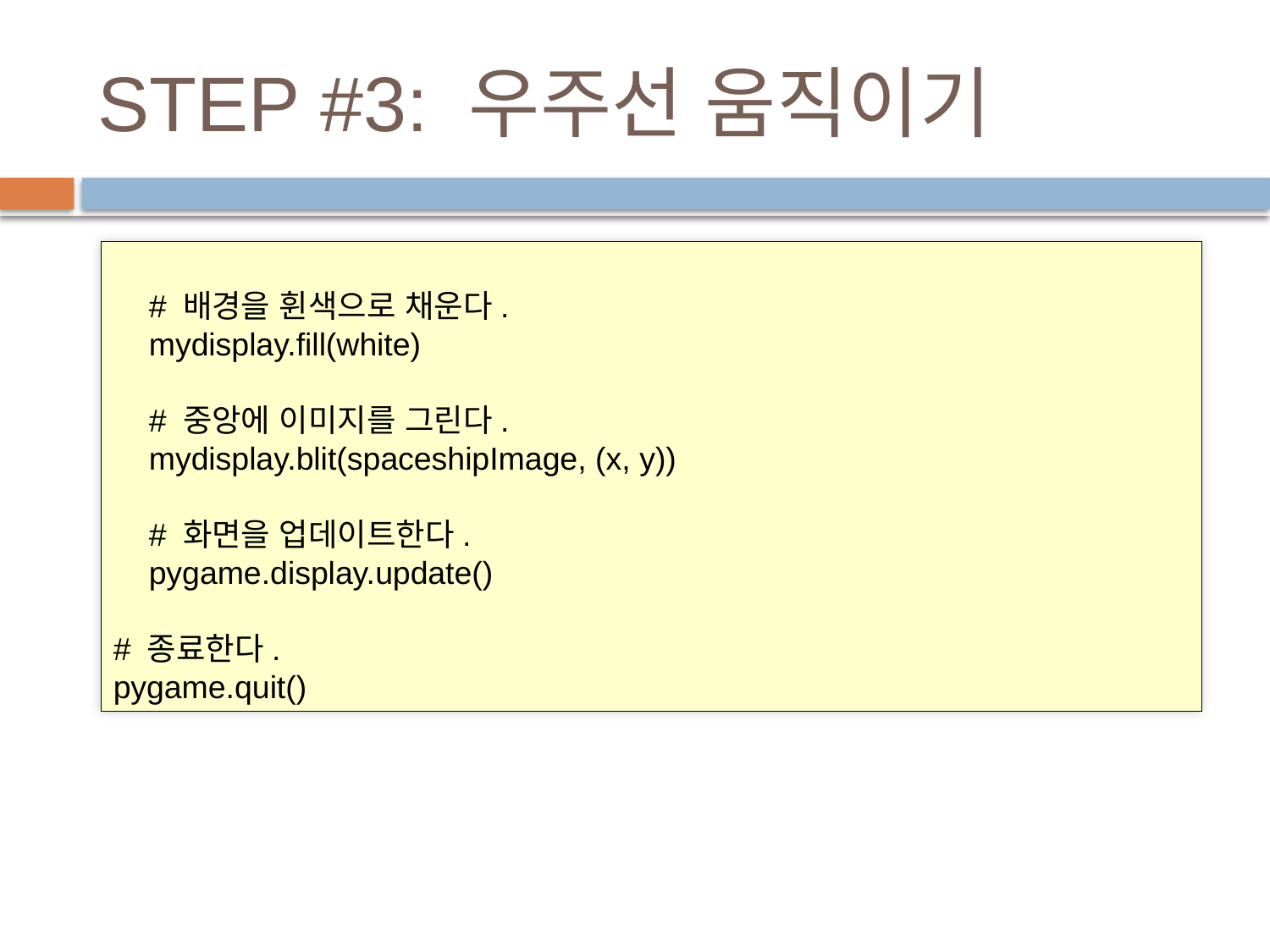

# STEP #3: 우주선 움직이기

    # 배경을 휜색으로 채운다.
    mydisplay.fill(white)

    # 중앙에 이미지를 그린다.
    mydisplay.blit(spaceshipImage, (x, y))

    # 화면을 업데이트한다.
    pygame.display.update()

# 종료한다.
pygame.quit()